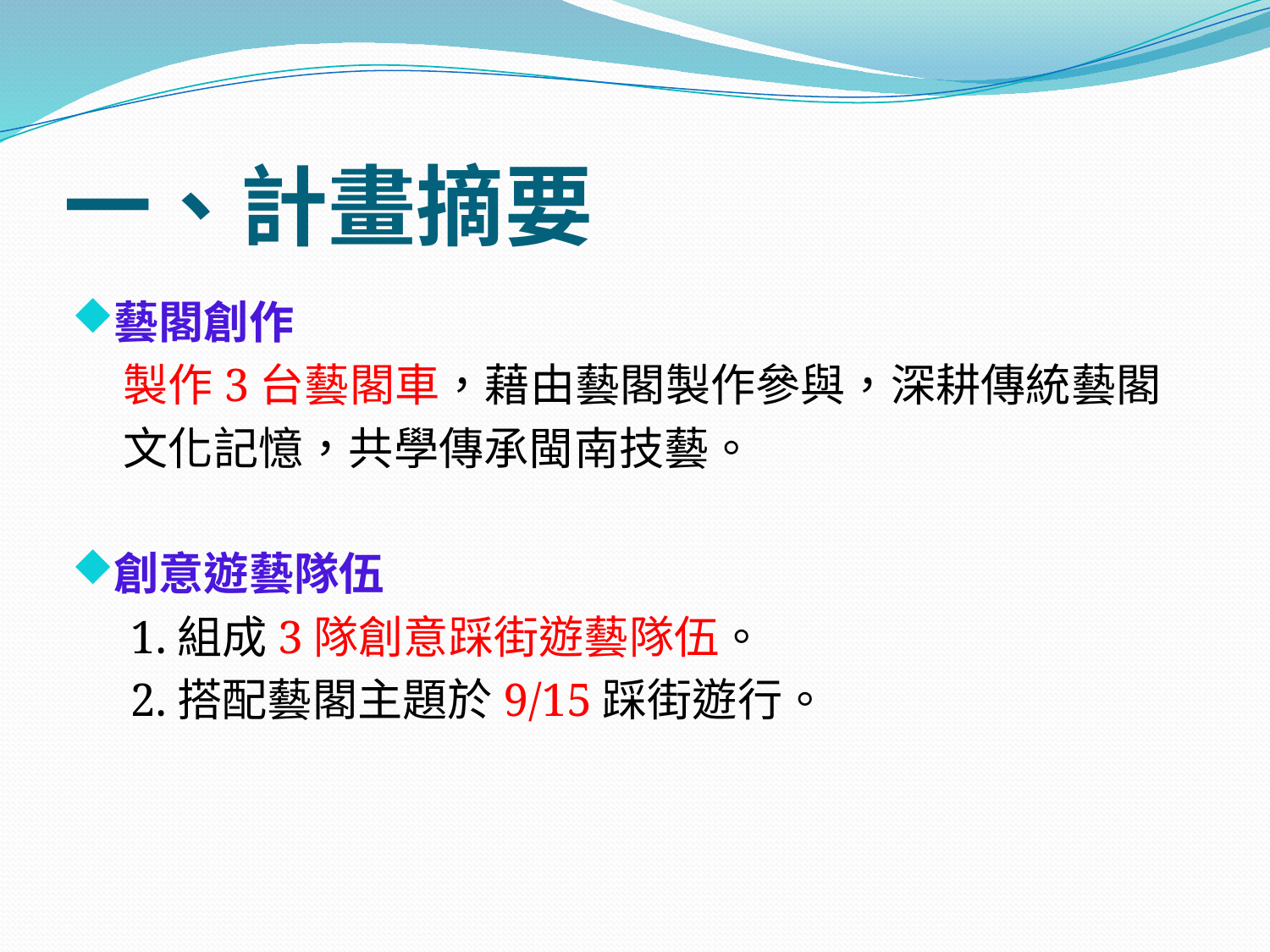

# 一、計畫摘要
藝閣創作
    製作3台藝閣車，藉由藝閣製作參與，深耕傳統藝閣
    文化記憶，共學傳承閩南技藝。

創意遊藝隊伍
     1.組成3隊創意踩街遊藝隊伍。
     2.搭配藝閣主題於9/15踩街遊行。